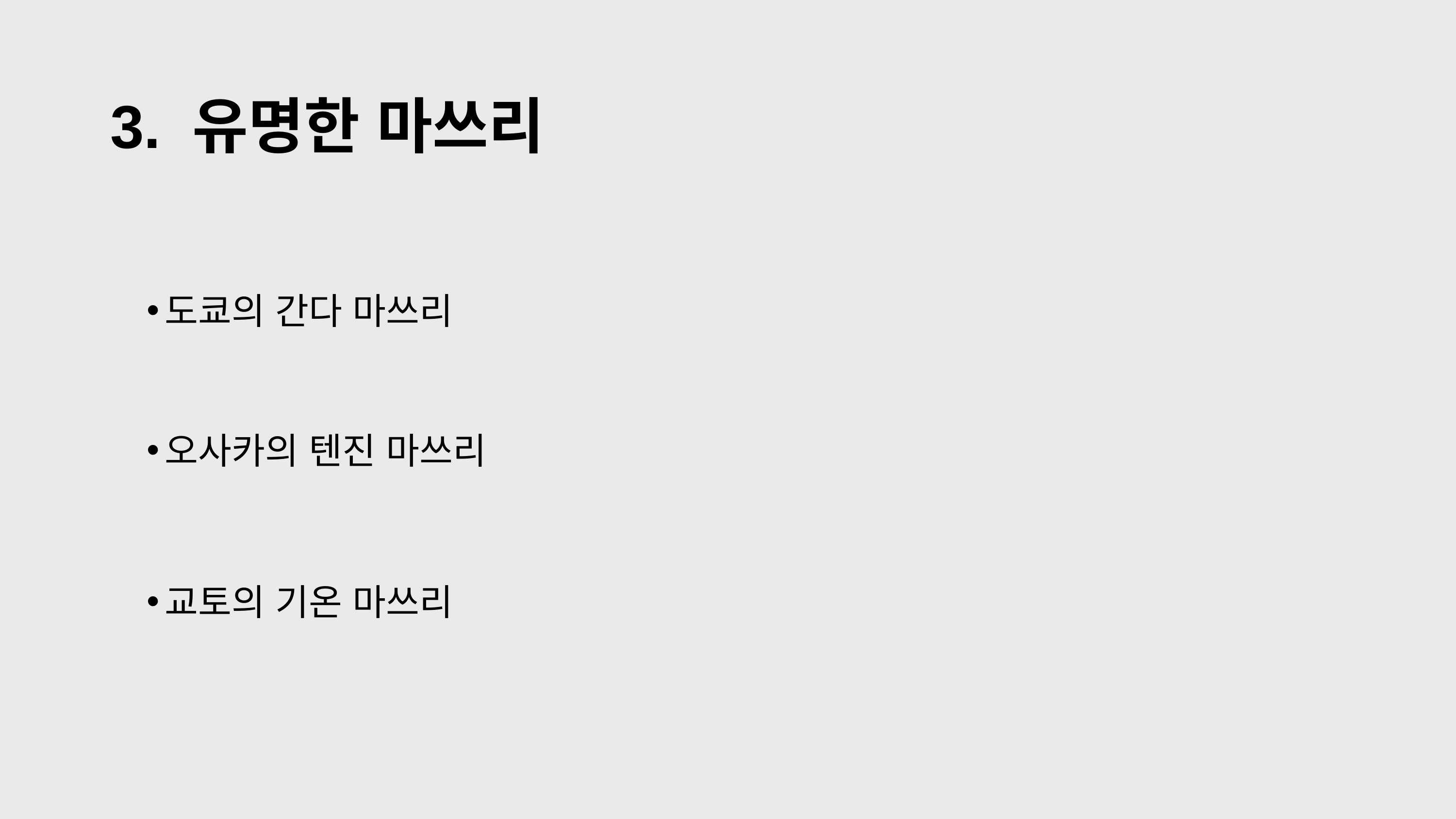

3. 유명한 마쓰리
도쿄의 간다 마쓰리

오사카의 텐진 마쓰리
교토의 기온 마쓰리